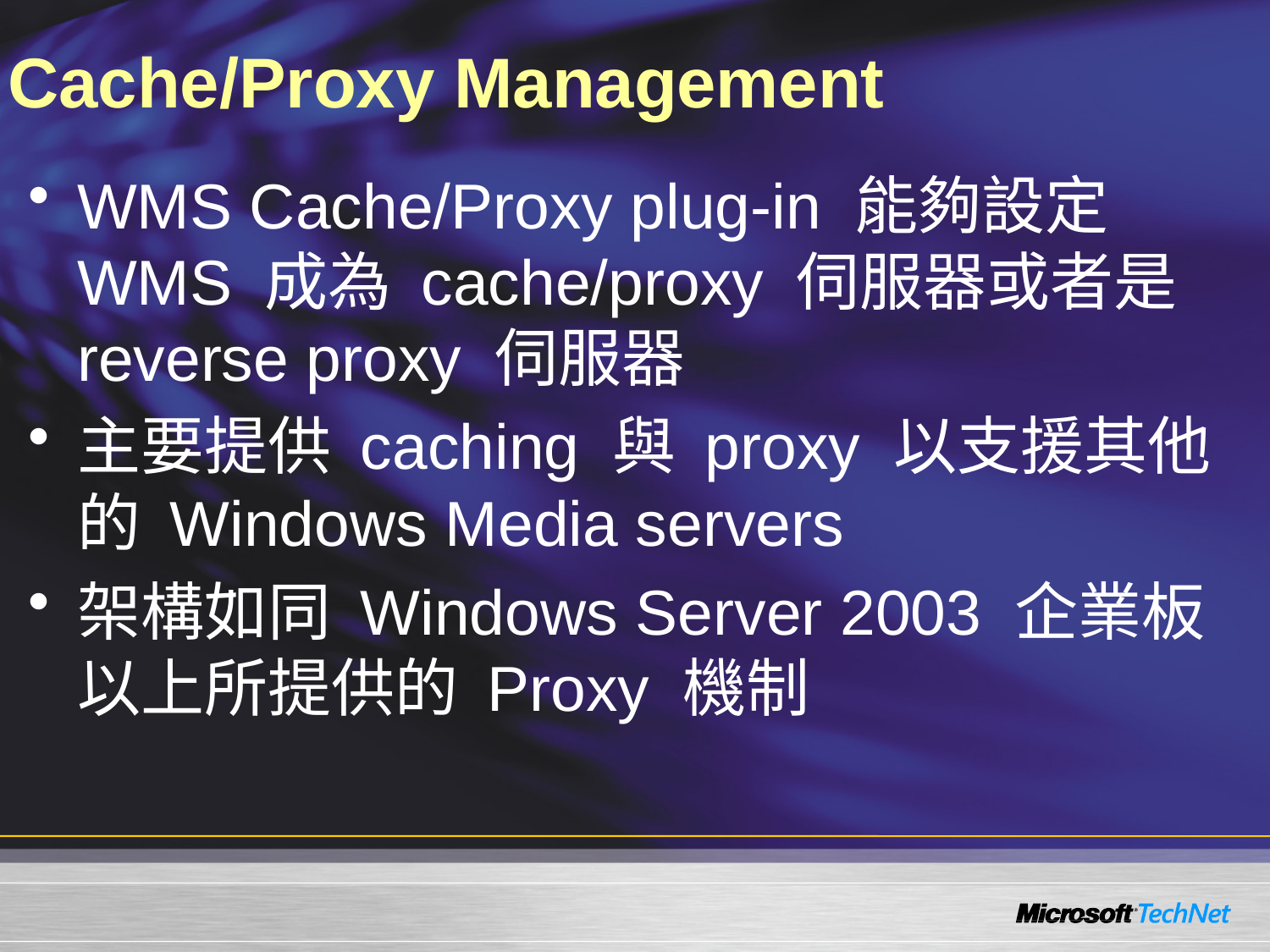

# Cache/Proxy Management
WMS Cache/Proxy plug-in 能夠設定 WMS 成為 cache/proxy 伺服器或者是 reverse proxy 伺服器
主要提供 caching 與 proxy 以支援其他的 Windows Media servers
架構如同 Windows Server 2003 企業板以上所提供的 Proxy 機制